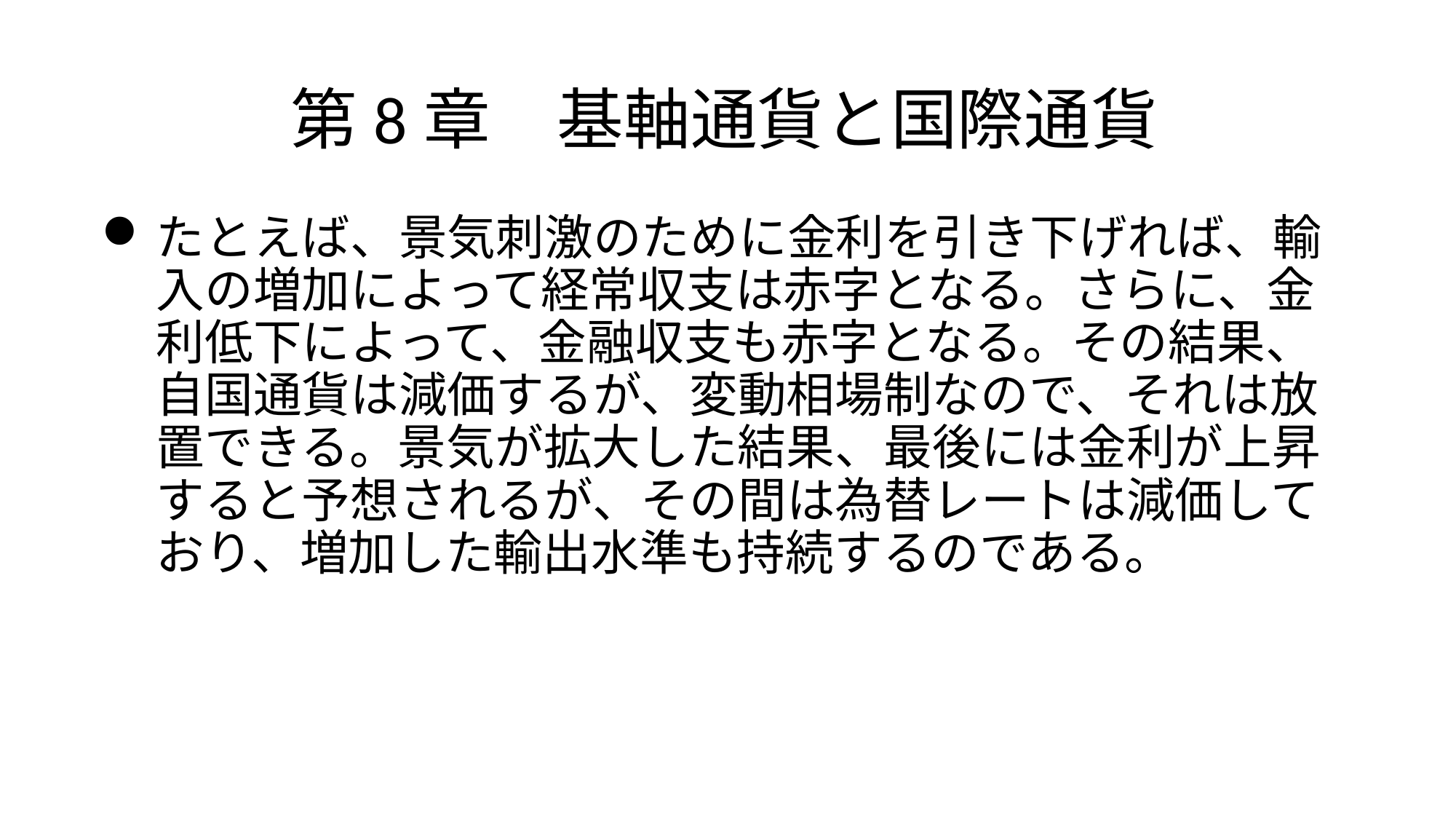

# 第8章　基軸通貨と国際通貨
たとえば、景気刺激のために金利を引き下げれば、輸入の増加によって経常収支は赤字となる。さらに、金利低下によって、金融収支も赤字となる。その結果、自国通貨は減価するが、変動相場制なので、それは放置できる。景気が拡大した結果、最後には金利が上昇すると予想されるが、その間は為替レートは減価しており、増加した輸出水準も持続するのである。